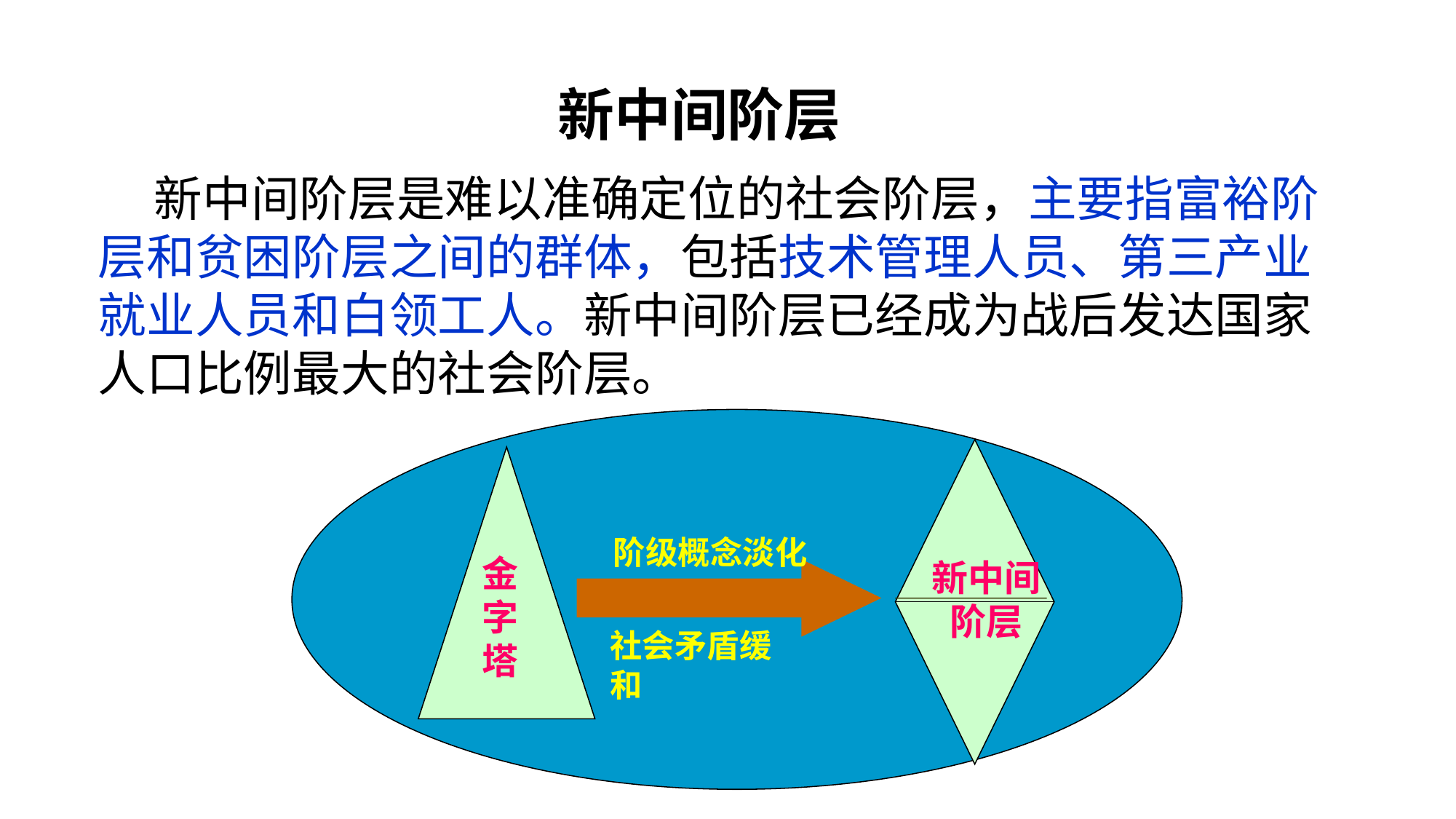

新中间阶层
    新中间阶层是难以准确定位的社会阶层，主要指富裕阶层和贫困阶层之间的群体，包括技术管理人员、第三产业就业人员和白领工人。新中间阶层已经成为战后发达国家人口比例最大的社会阶层。

阶级概念淡化
金
字
塔
新中间
阶层

社会矛盾缓和